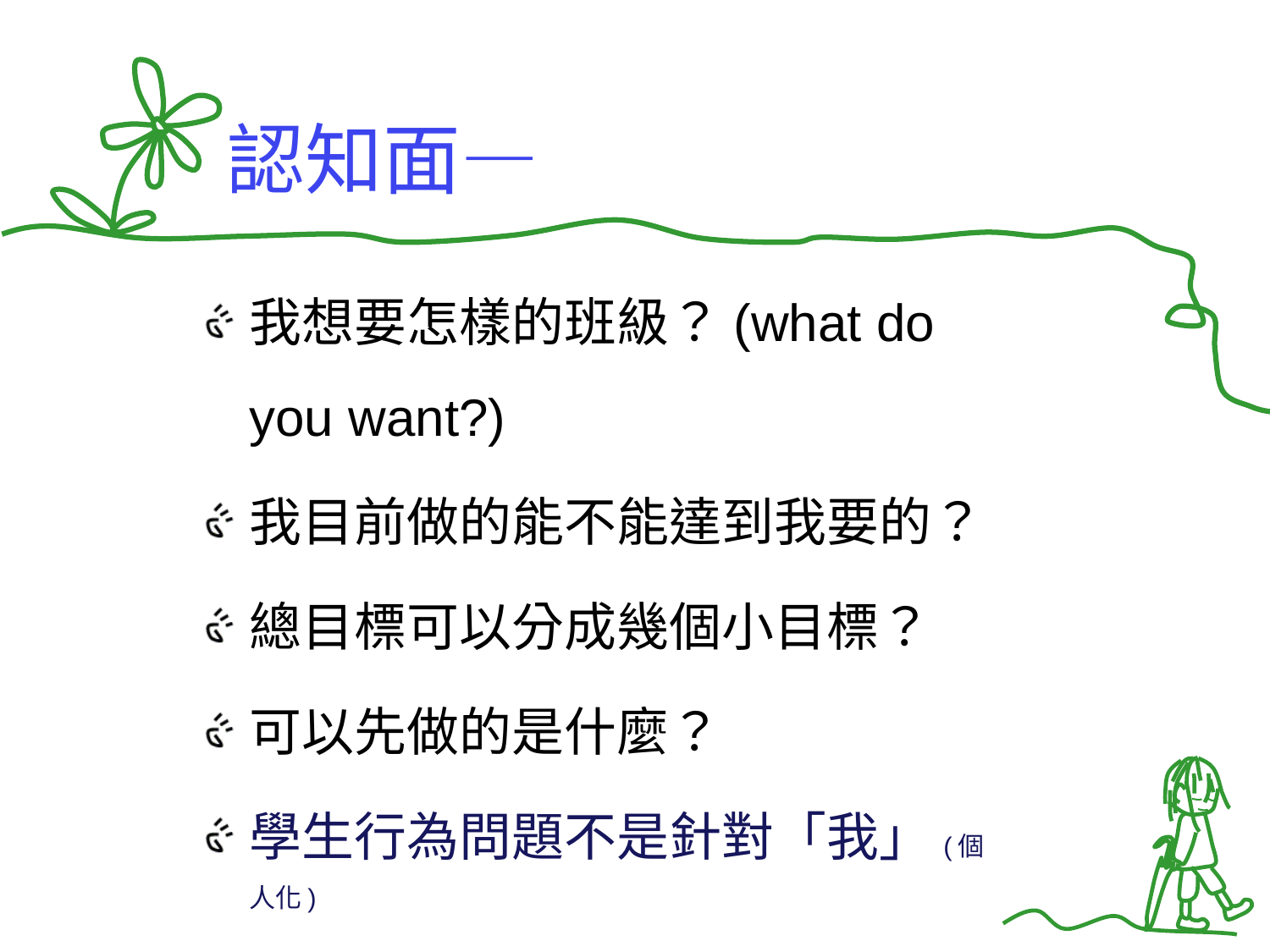

# 認知面—
我想要怎樣的班級？(what do you want?)
我目前做的能不能達到我要的？
總目標可以分成幾個小目標？
可以先做的是什麼？
學生行為問題不是針對「我」(個人化)